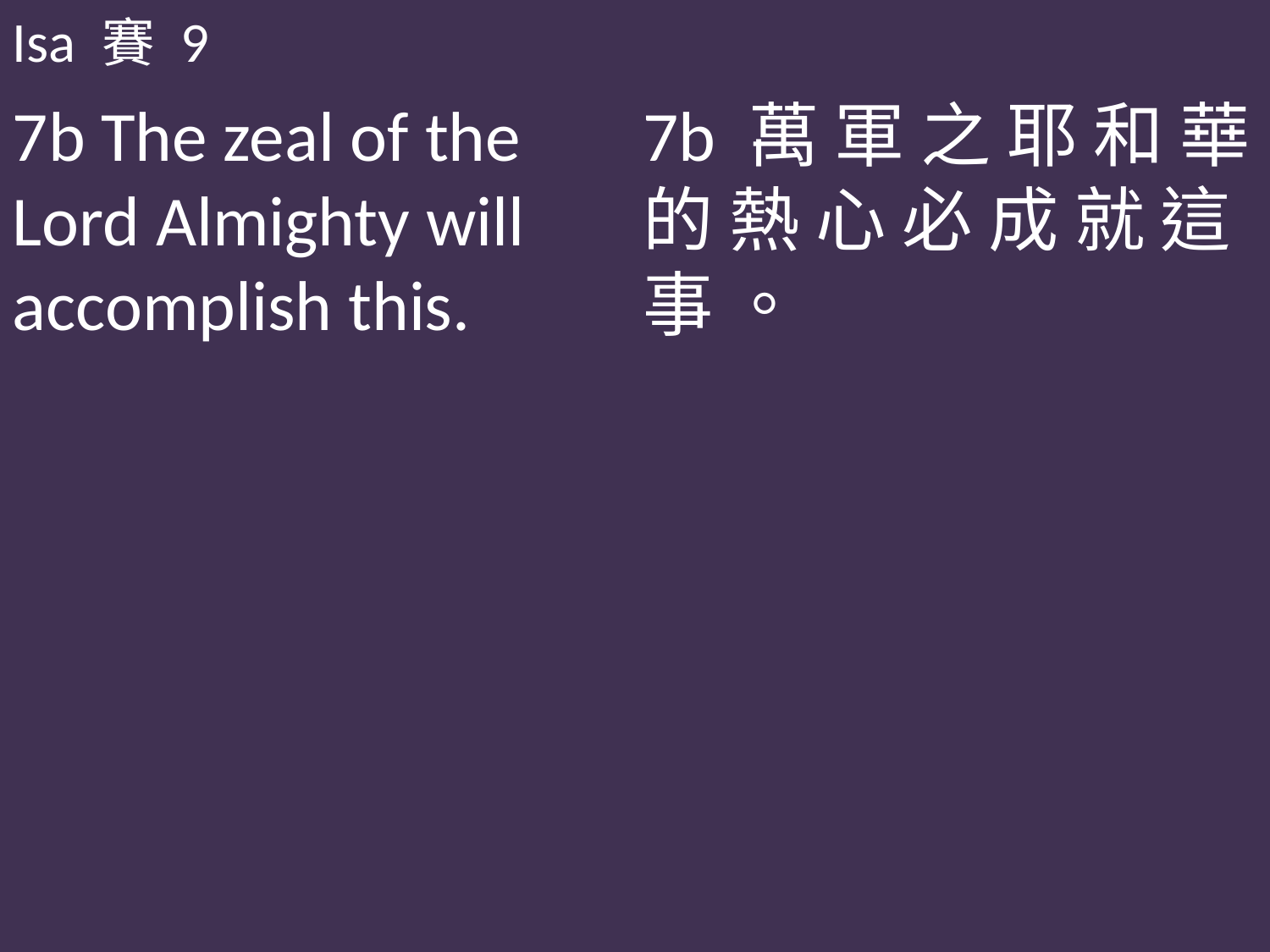

Isa 賽 9
7b The zeal of the Lord Almighty will accomplish this.
7b 萬 軍 之 耶 和 華 的 熱 心 必 成 就 這 事 。